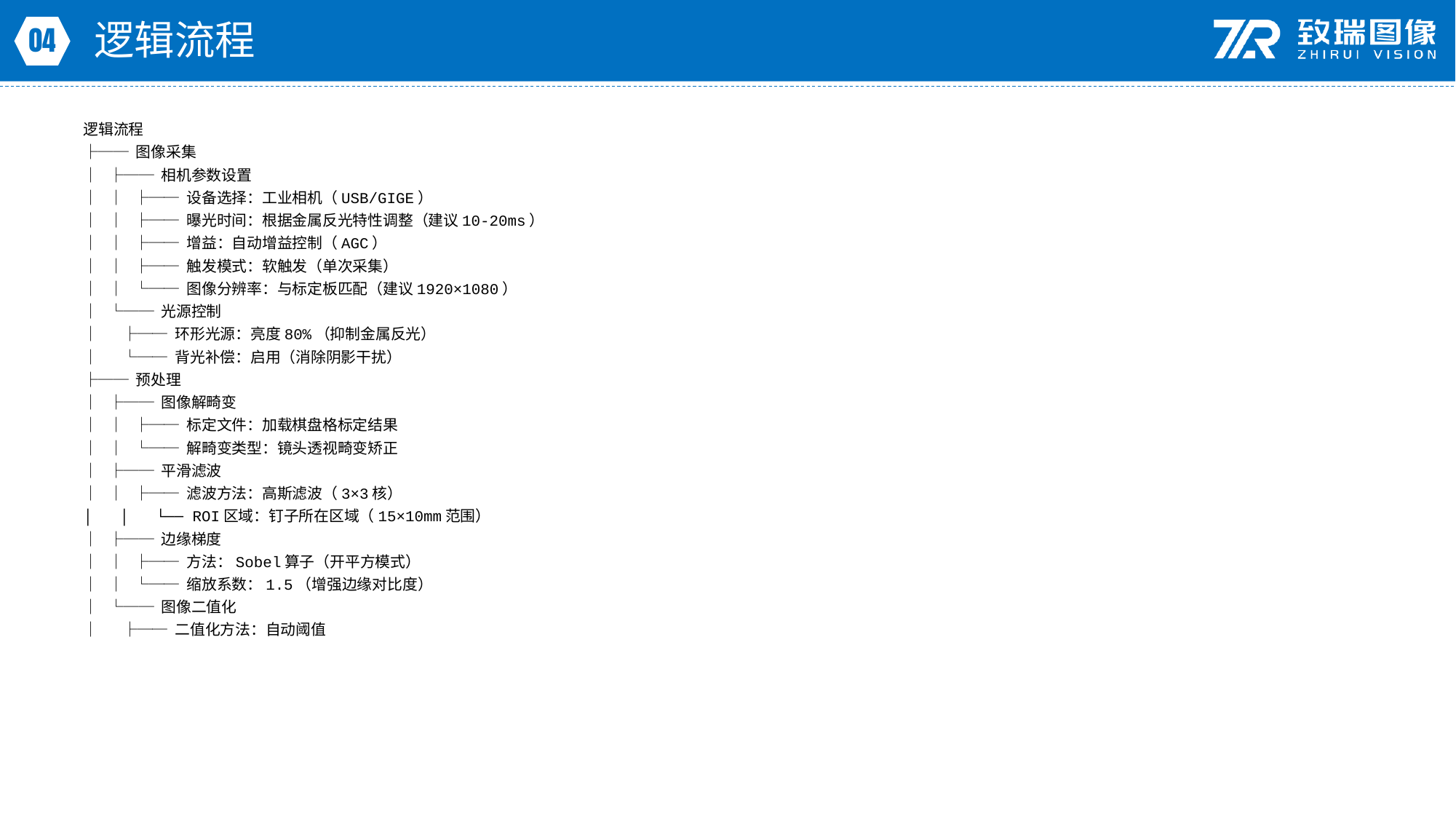

逻辑流程
04

逻辑流程
├── 图像采集
│   ├── 相机参数设置
│   │   ├── 设备选择：工业相机（USB/GIGE）
│   │   ├── 曝光时间：根据金属反光特性调整（建议10-20ms）
│   │   ├── 增益：自动增益控制（AGC）
│   │   ├── 触发模式：软触发（单次采集）
│   │   └── 图像分辨率：与标定板匹配（建议1920×1080）
│   └── 光源控制
│       ├── 环形光源：亮度80%（抑制金属反光）
│       └── 背光补偿：启用（消除阴影干扰）
├── 预处理
│   ├── 图像解畸变
│   │   ├── 标定文件：加载棋盘格标定结果
│   │   └── 解畸变类型：镜头透视畸变矫正
│   ├── 平滑滤波
│   │   ├── 滤波方法：高斯滤波（3×3核）
│   │   └── ROI区域：钉子所在区域（15×10mm范围）
│   ├── 边缘梯度
│   │   ├── 方法：Sobel算子（开平方模式）
│   │   └── 缩放系数：1.5（增强边缘对比度）
│   └── 图像二值化
│       ├── 二值化方法：自动阈值